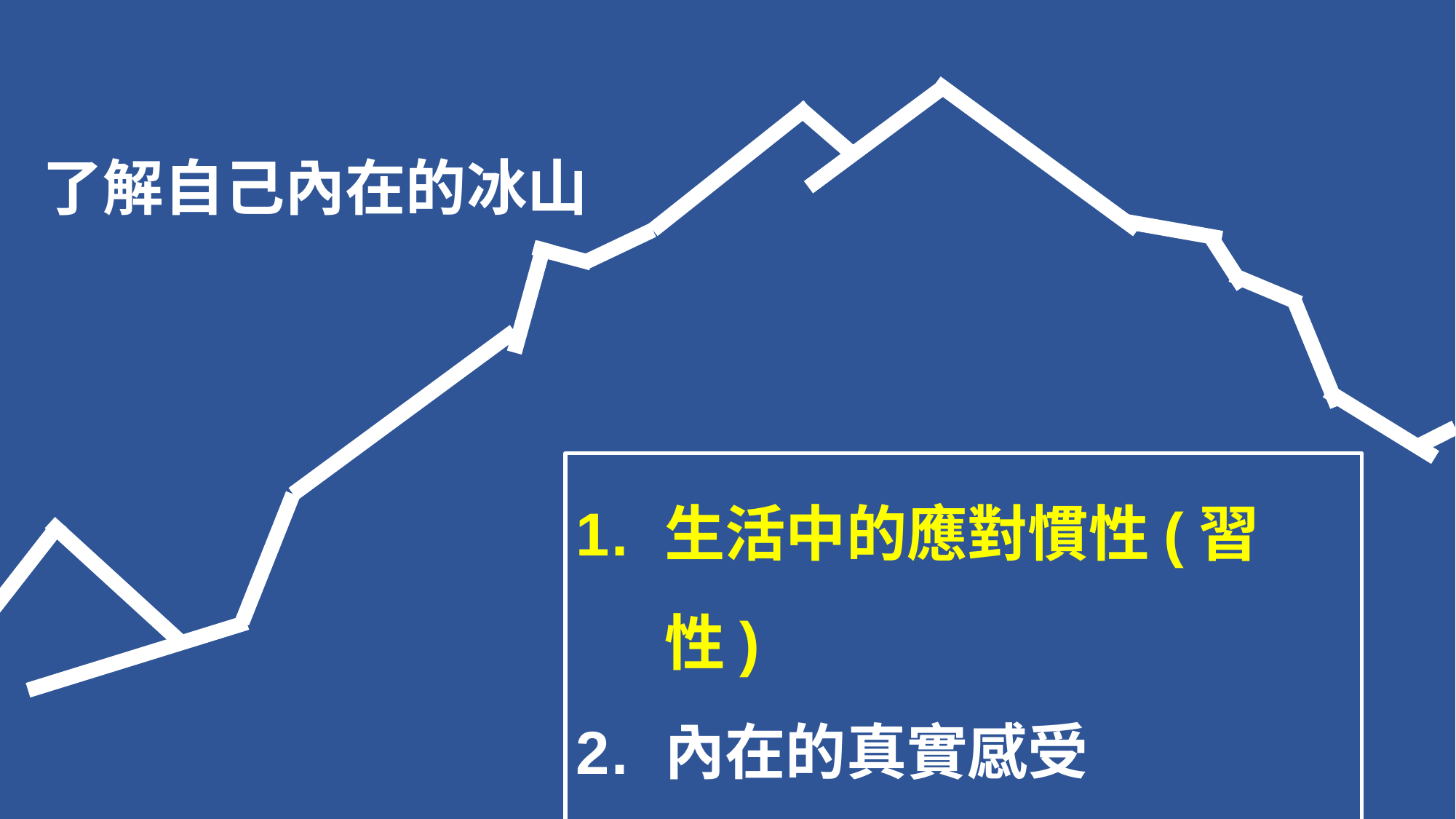

了解自己內在的冰山
生活中的應對慣性(習性)
內在的真實感受
想法的本質與影響力